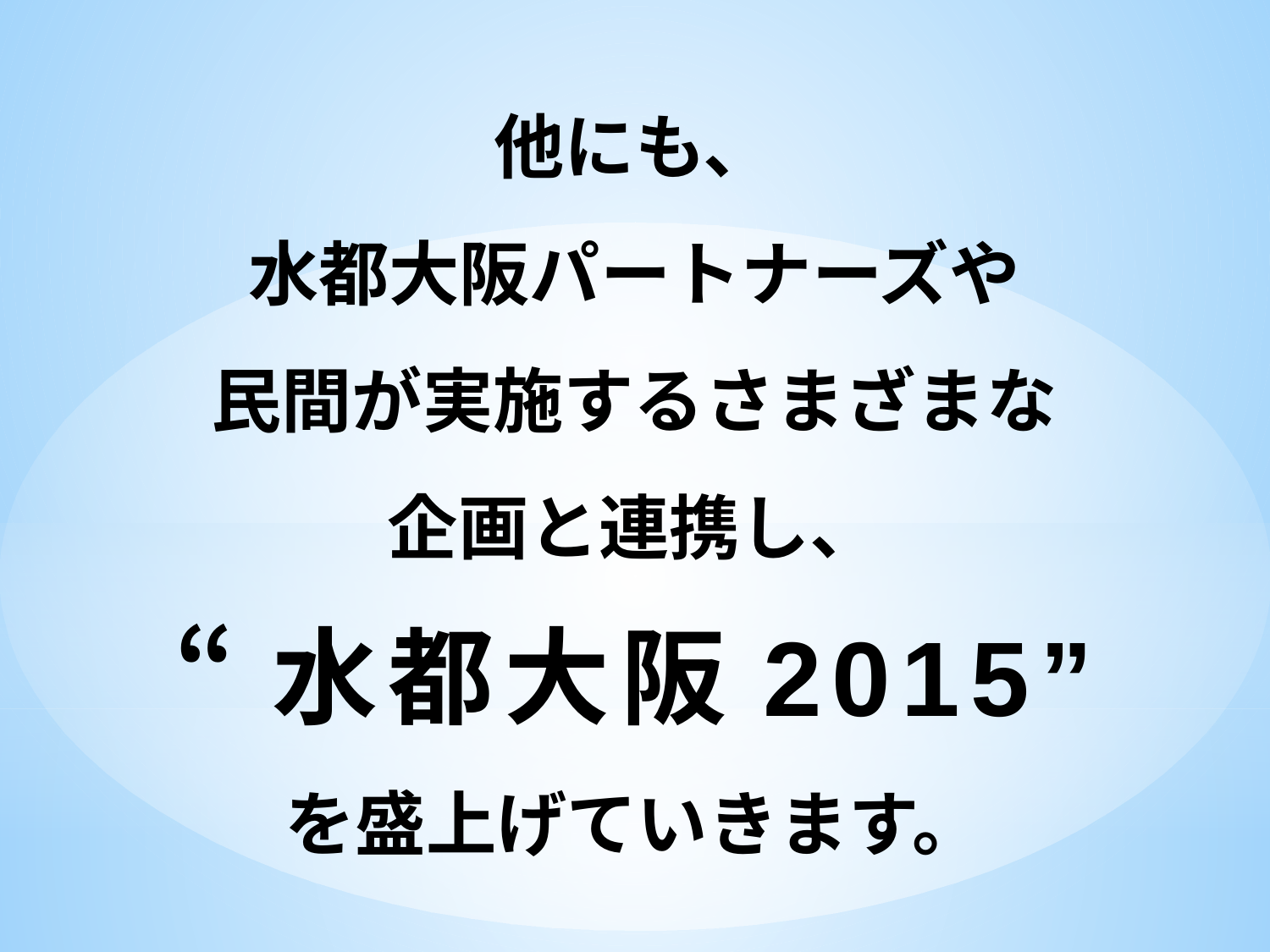

他にも、
水都大阪パートナーズや
民間が実施するさまざまな
企画と連携し、
“水都大阪2015”
を盛上げていきます。